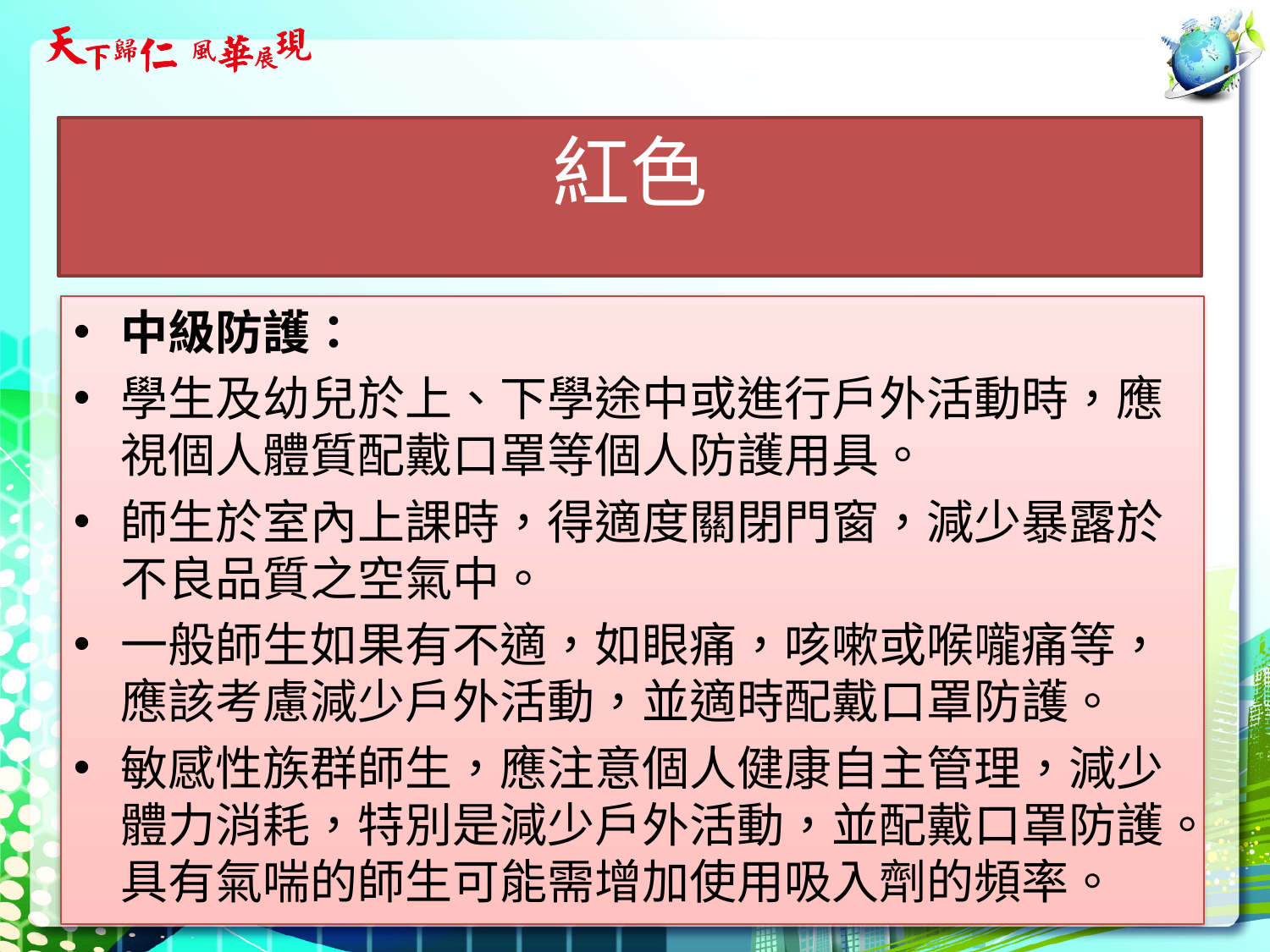

紅色
中級防護：
學生及幼兒於上、下學途中或進行戶外活動時，應視個人體質配戴口罩等個人防護用具。
師生於室內上課時，得適度關閉門窗，減少暴露於不良品質之空氣中。
一般師生如果有不適，如眼痛，咳嗽或喉嚨痛等，應該考慮減少戶外活動，並適時配戴口罩防護。
敏感性族群師生，應注意個人健康自主管理，減少體力消耗，特別是減少戶外活動，並配戴口罩防護。具有氣喘的師生可能需增加使用吸入劑的頻率。